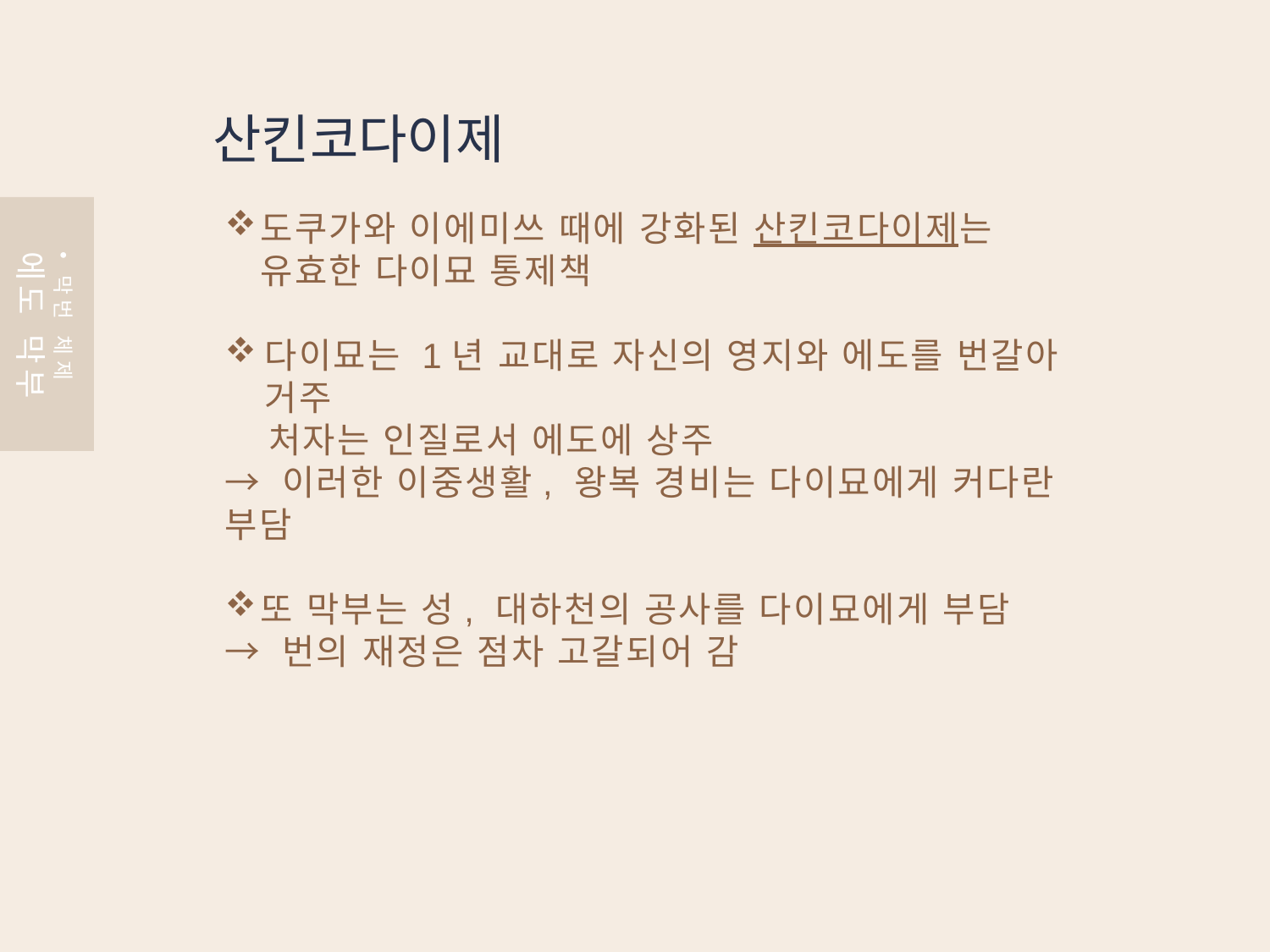

산킨코다이제

도쿠가와 이에미쓰 때에 강화된 산킨코다이제는 유효한 다이묘 통제책

다이묘는 1년 교대로 자신의 영지와 에도를 번갈아 거주
   처자는 인질로서 에도에 상주
→ 이러한 이중생활, 왕복 경비는 다이묘에게 커다란 부담

또 막부는 성, 대하천의 공사를 다이묘에게 부담
→ 번의 재정은 점차 고갈되어 감
막번 체제
에도 막부